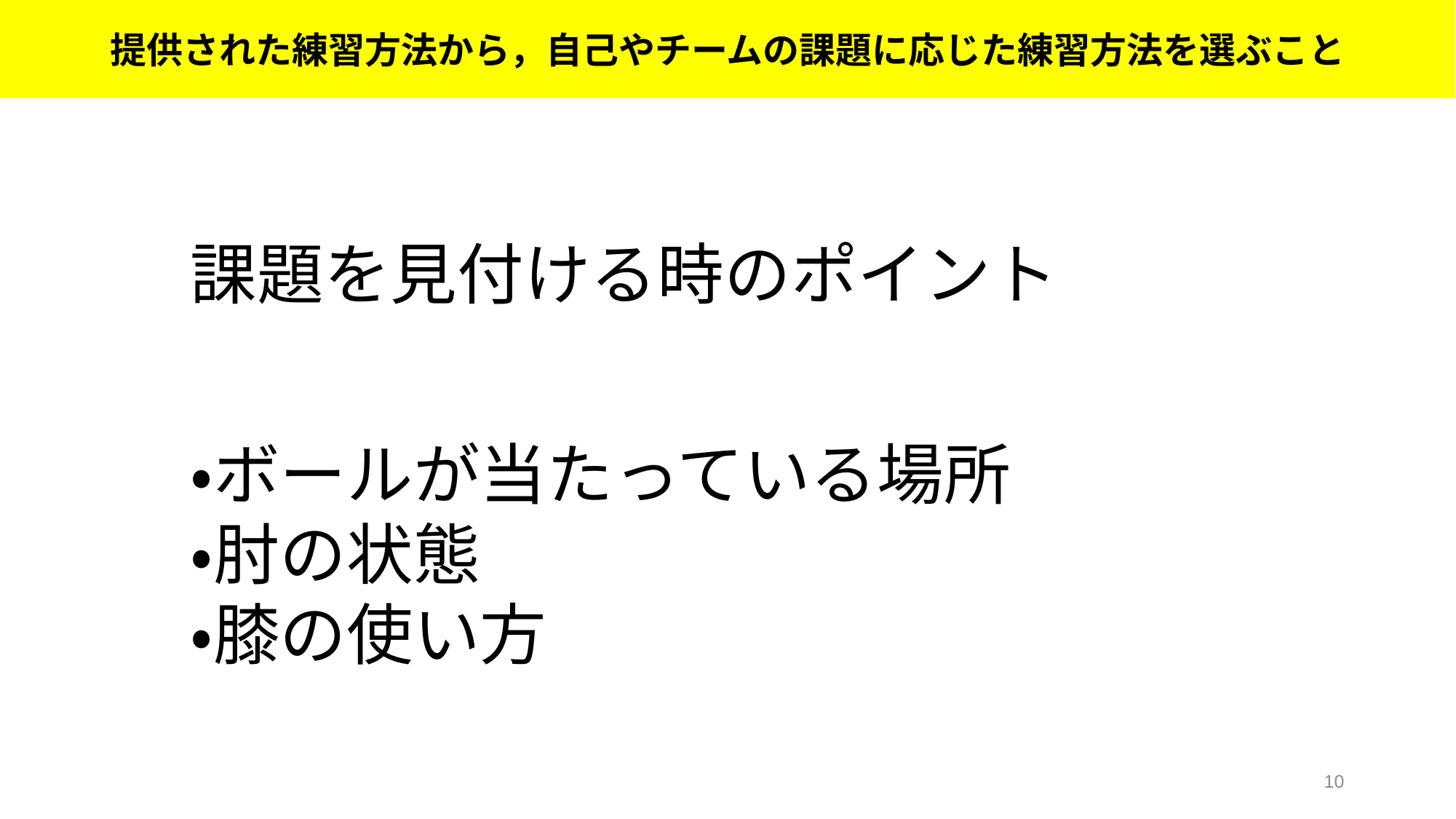

提供された練習方法から，自己やチームの課題に応じた練習方法を選ぶこと
提供された練習方法から，自己やチームの課題に応じた
練習方法を選ぶこと
提供された練習方法から，自己やチームの課題に応じた
練習方法を選ぶこと

課題を見付ける時のポイント
・ボールが当たっている場所
・肘の状態
・膝の使い方
10